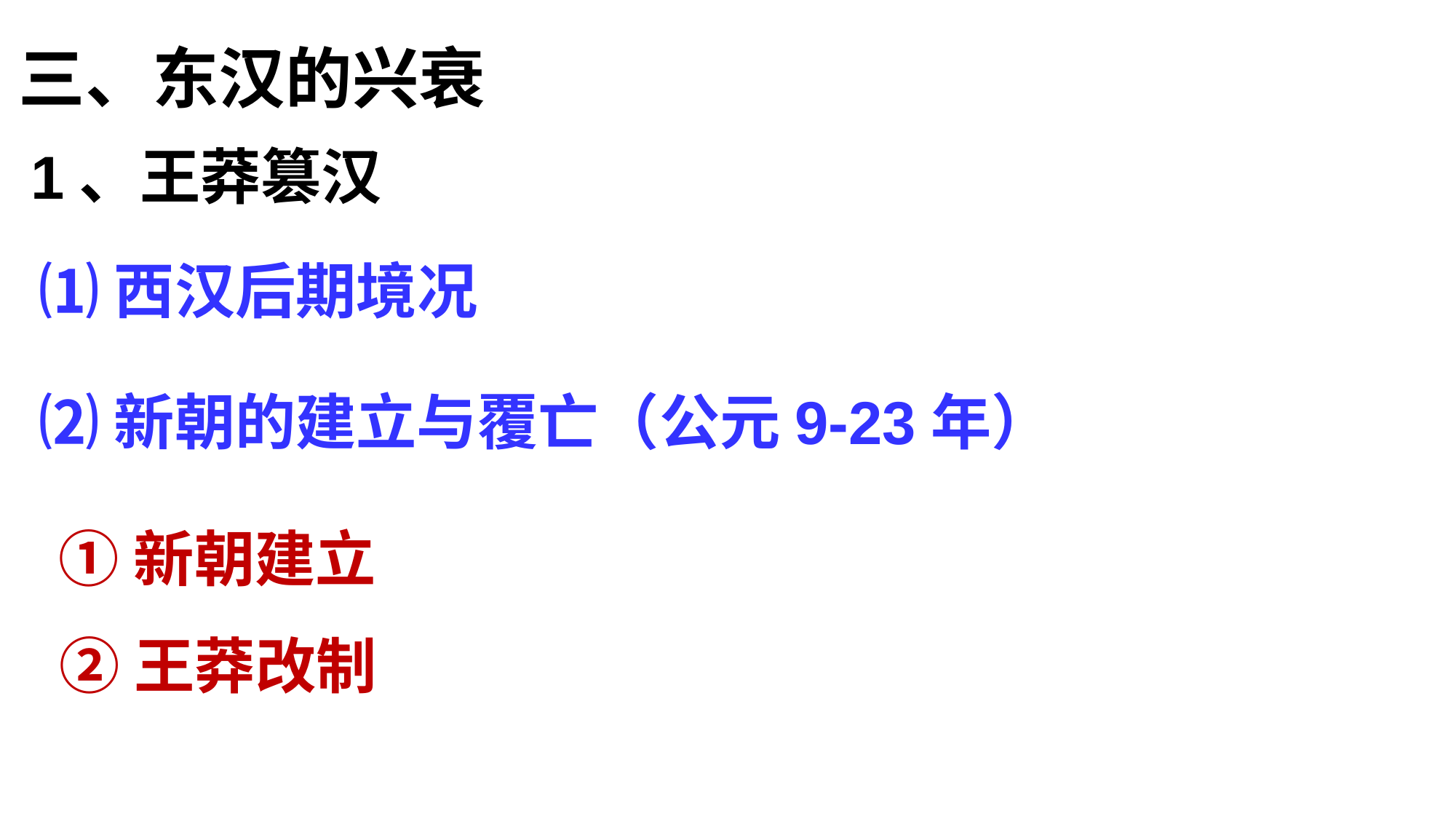

三、东汉的兴衰
1、王莽篡汉
⑴西汉后期境况
⑵新朝的建立与覆亡（公元9-23年）
①新朝建立
②王莽改制